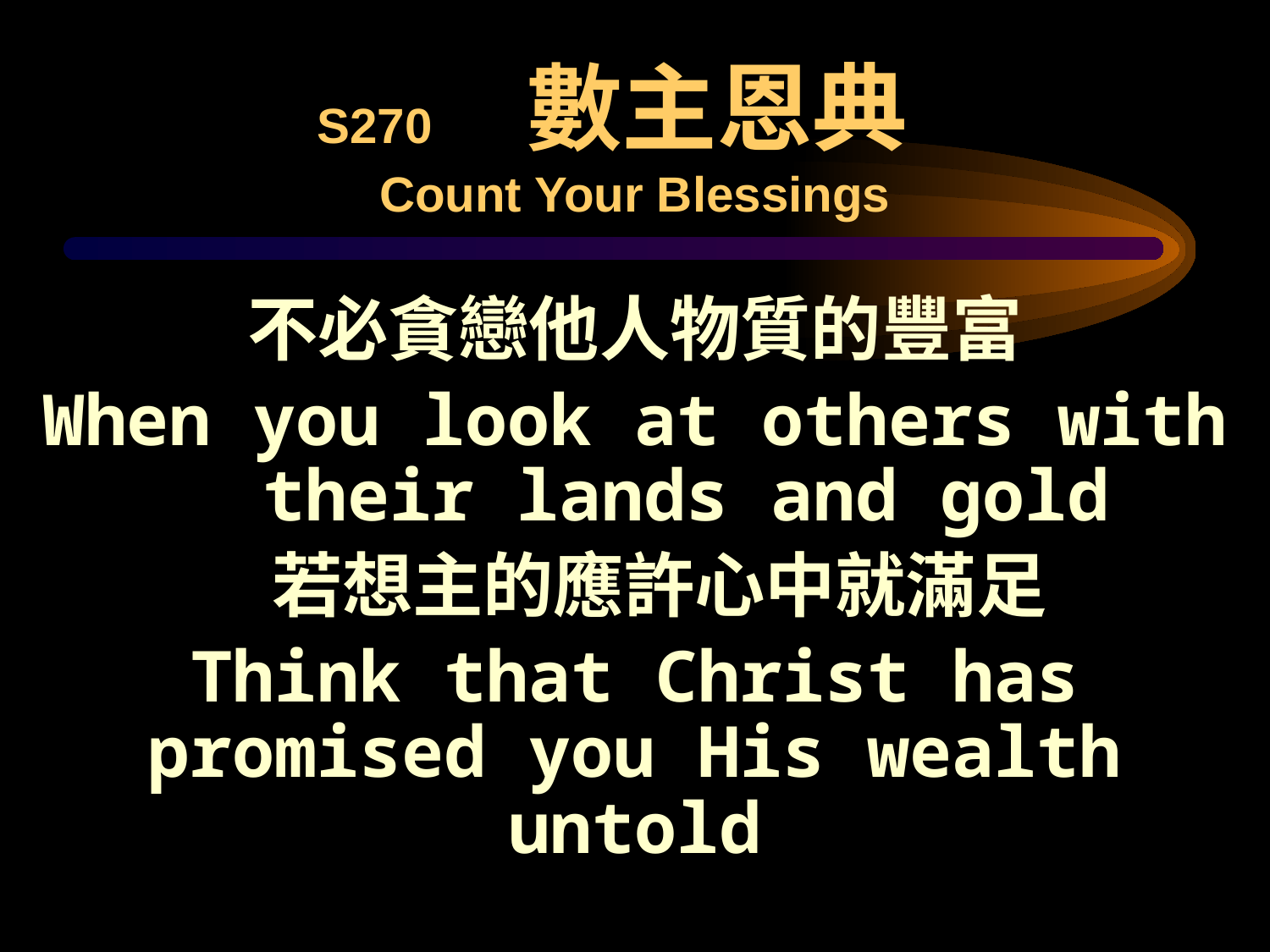

# S270      數主恩典 Count Your Blessings
不必貪戀他人物質的豐富
When you look at others with their lands and gold
  若想主的應許心中就滿足
Think that Christ has promised you His wealth untold